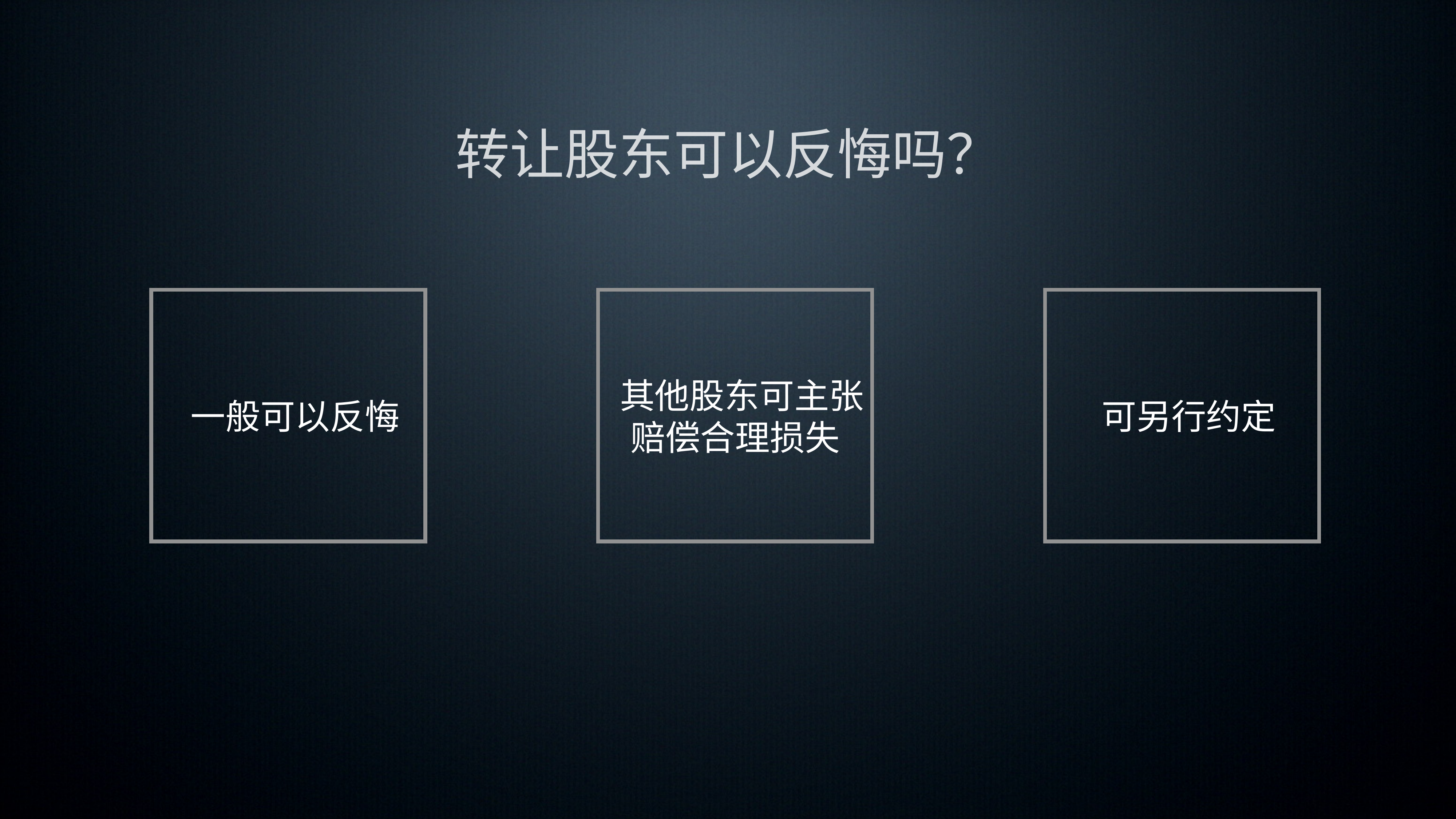

转让股东可以反悔吗？
一般可以反悔
其他股东可主张赔偿合理损失
可另行约定